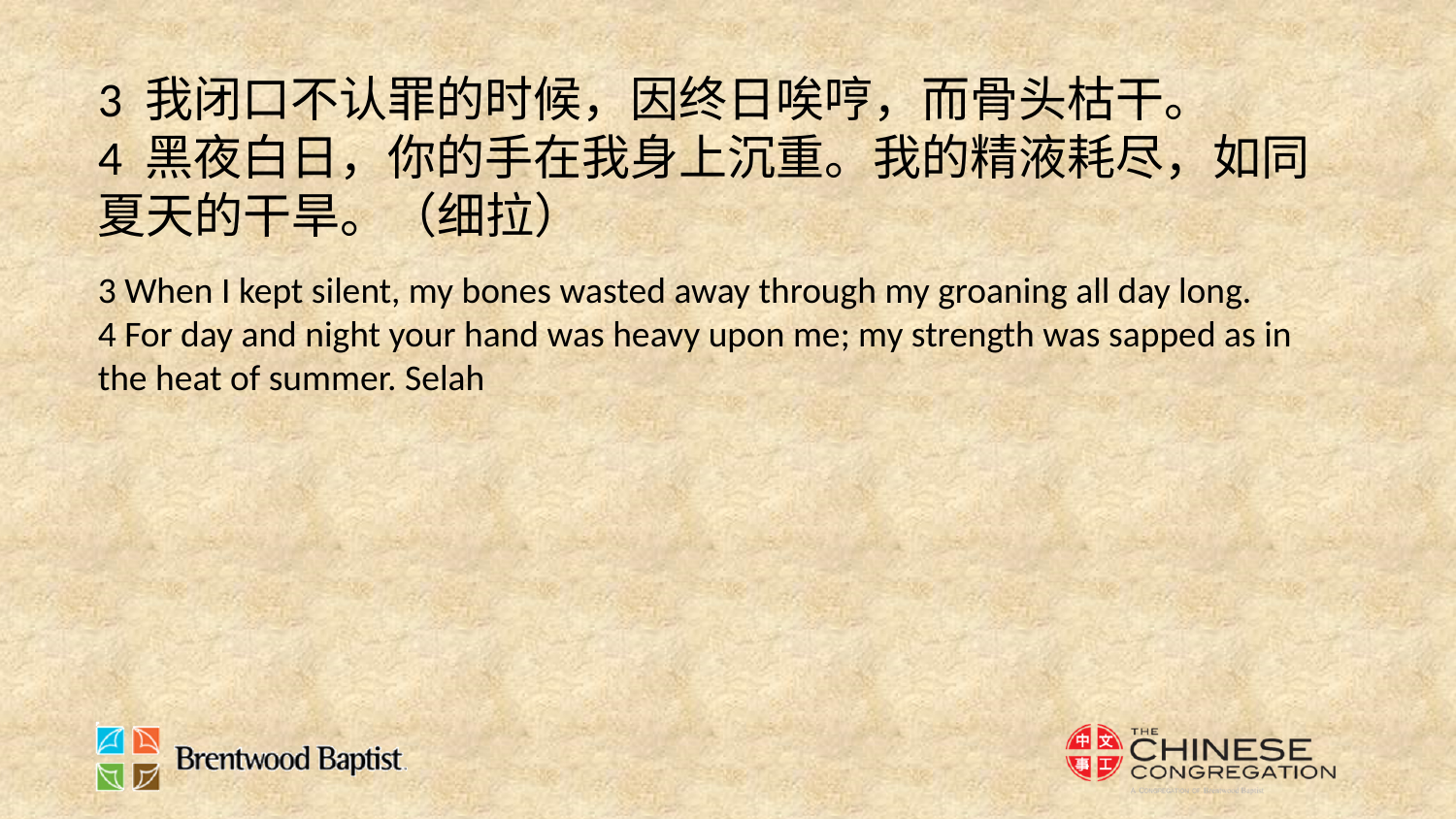

3 我闭口不认罪的时候，因终日唉哼，而骨头枯干。
4 黑夜白日，你的手在我身上沉重。我的精液耗尽，如同夏天的干旱。（细拉）

3 When I kept silent, my bones wasted away through my groaning all day long.
4 For day and night your hand was heavy upon me; my strength was sapped as in the heat of summer. Selah